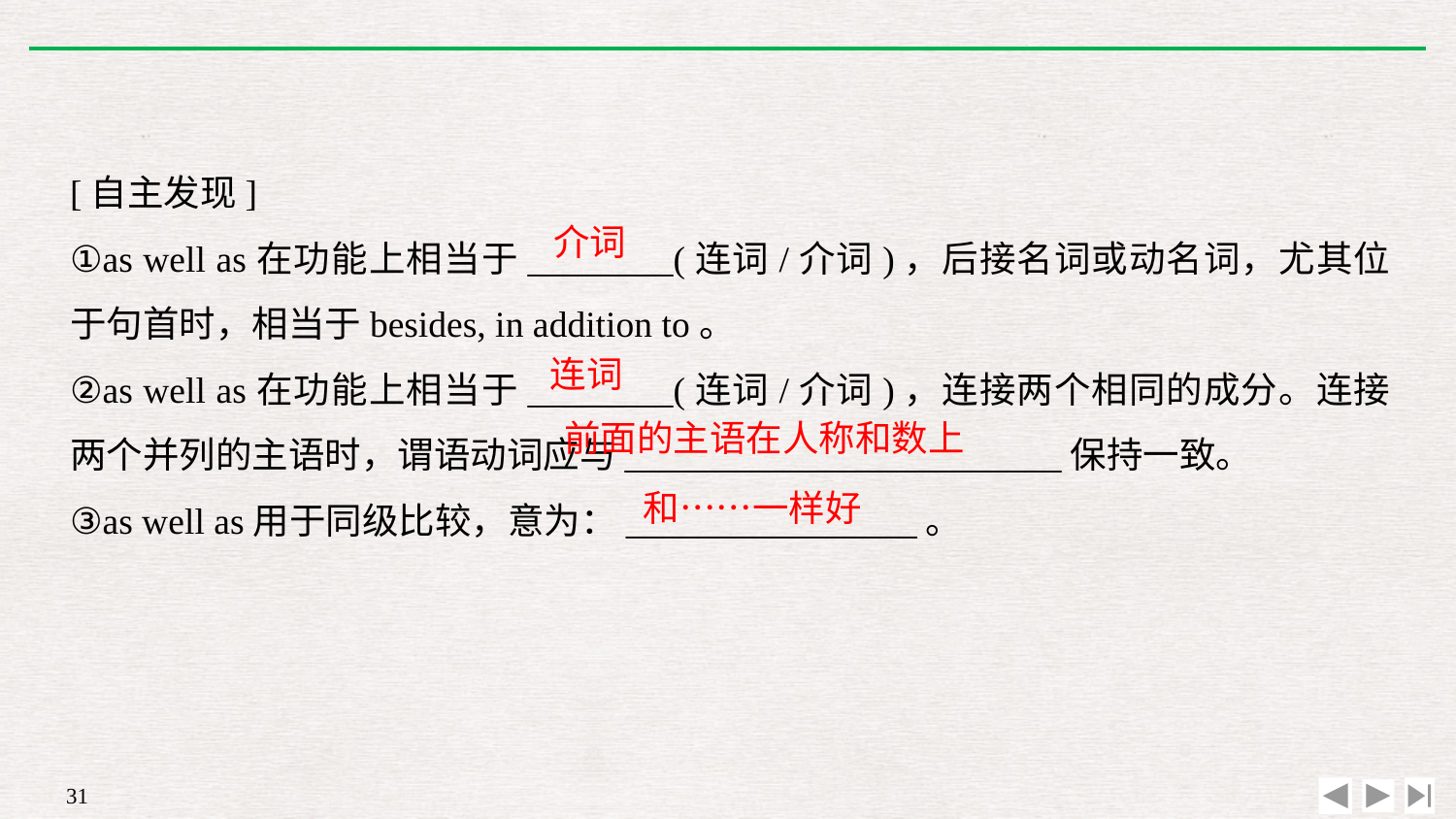

[自主发现]
①as well as在功能上相当于________(连词/介词)，后接名词或动名词，尤其位于句首时，相当于besides, in addition to。
②as well as在功能上相当于________(连词/介词)，连接两个相同的成分。连接两个并列的主语时，谓语动词应与________________________保持一致。
③as well as用于同级比较，意为：________________。
介词
连词
前面的主语在人称和数上
和……一样好